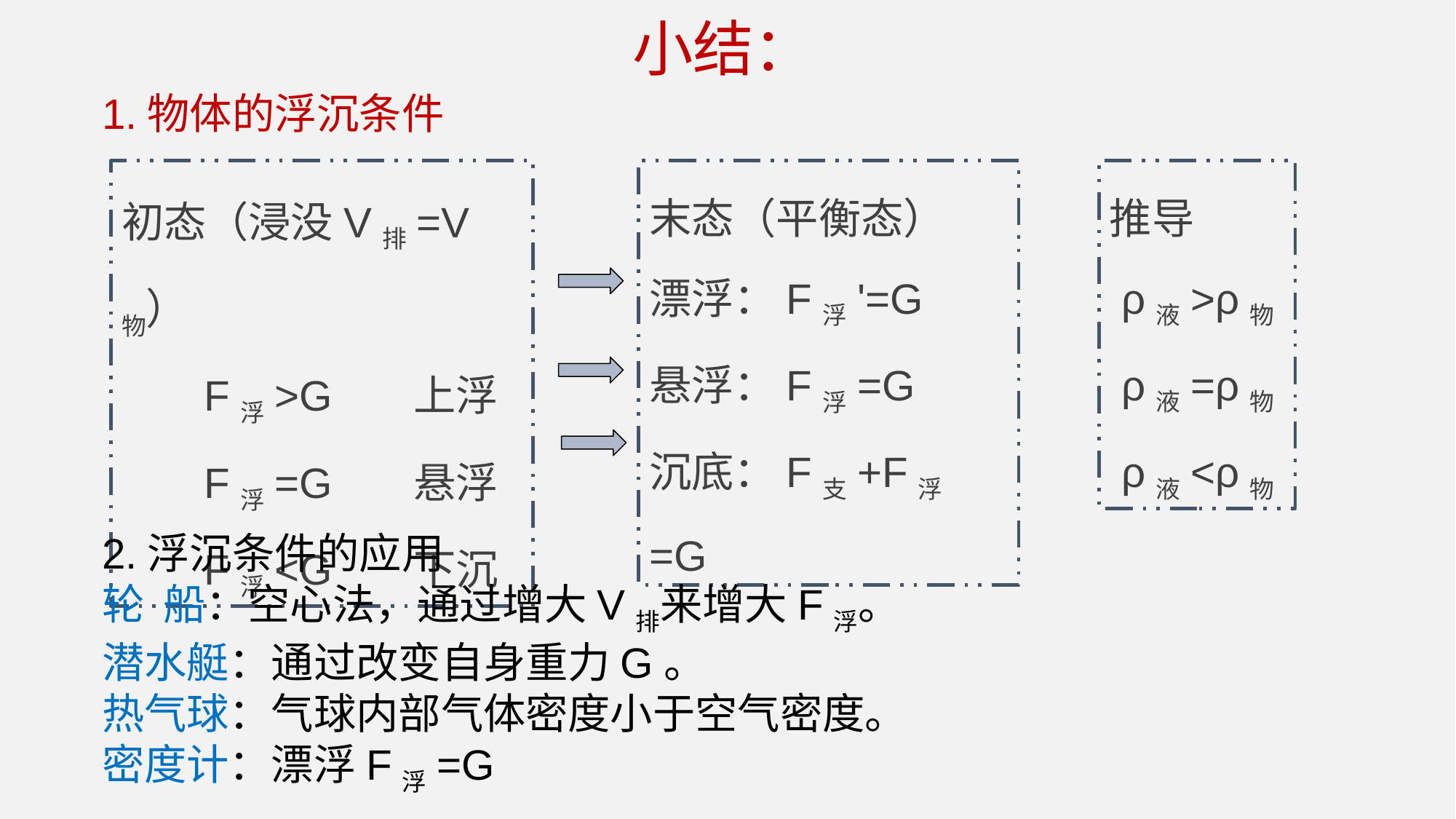

小结：
1.物体的浮沉条件
初态（浸没V排=V物）
       F浮>G      上浮
       F浮=G      悬浮
       F浮<G      下沉
末态（平衡态）
漂浮：F浮'=G
悬浮：F浮=G
沉底：F支+F浮=G
推导
 ρ液>ρ物
 ρ液=ρ物
 ρ液<ρ物

2.浮沉条件的应用
轮  船：空心法，通过增大V排来增大F浮。
潜水艇：通过改变自身重力G。
热气球：气球内部气体密度小于空气密度。
密度计：漂浮F浮=G